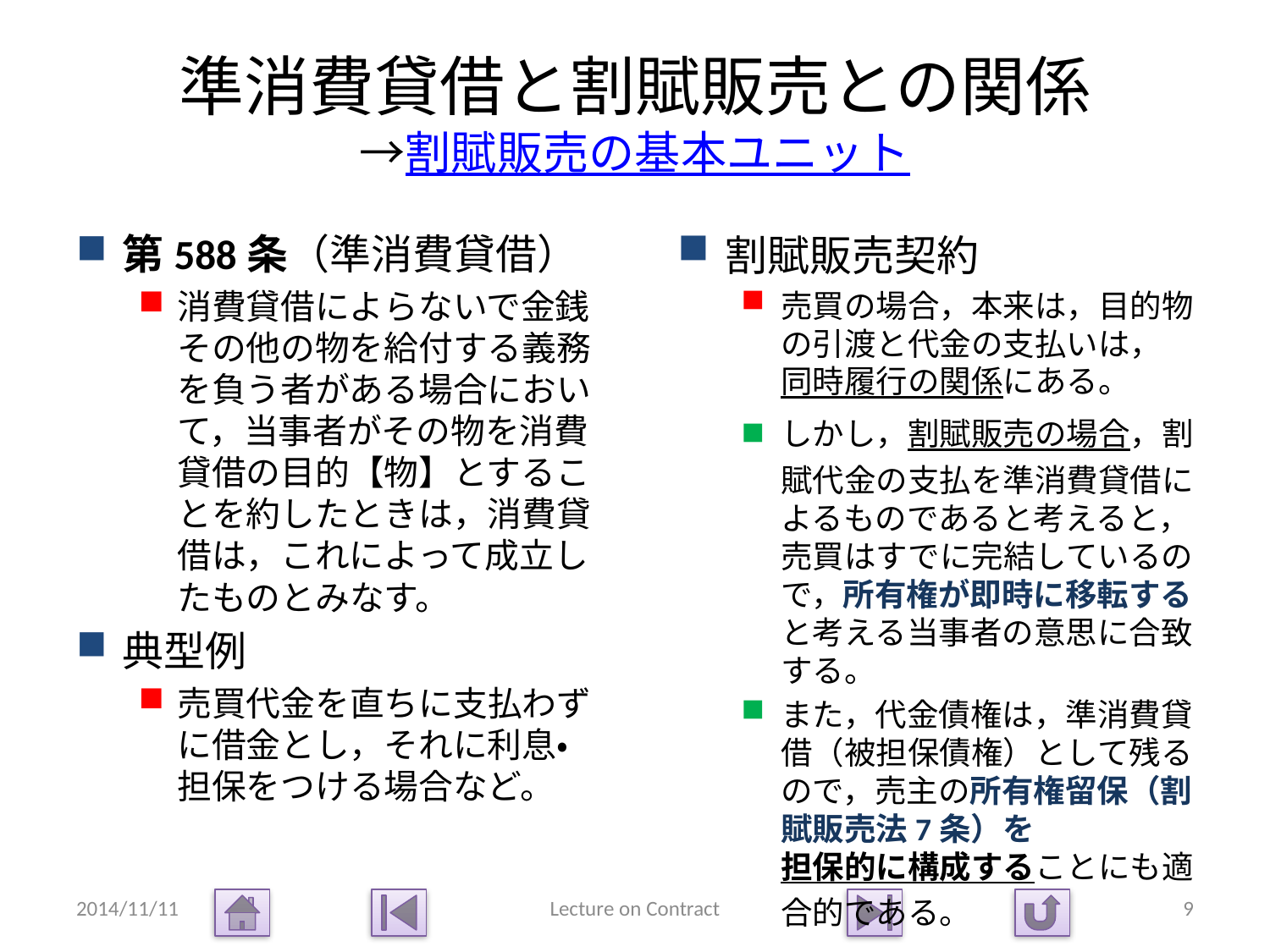

# 準消費貸借と割賦販売との関係 →割賦販売の基本ユニット
第588条（準消費貸借）
消費貸借によらないで金銭その他の物を給付する義務を負う者がある場合において，当事者がその物を消費貸借の目的【物】とすることを約したときは，消費貸借は，これによって成立したものとみなす。
典型例
売買代金を直ちに支払わずに借金とし，それに利息・担保をつける場合など。
割賦販売契約
売買の場合，本来は，目的物の引渡と代金の支払いは，同時履行の関係にある。
しかし，割賦販売の場合，割賦代金の支払を準消費貸借によるものであると考えると，売買はすでに完結しているので，所有権が即時に移転すると考える当事者の意思に合致する。
また，代金債権は，準消費貸借（被担保債権）として残るので，売主の所有権留保（割賦販売法7条）を担保的に構成することにも適合的である。
2014/11/11
Lecture on Contract
9